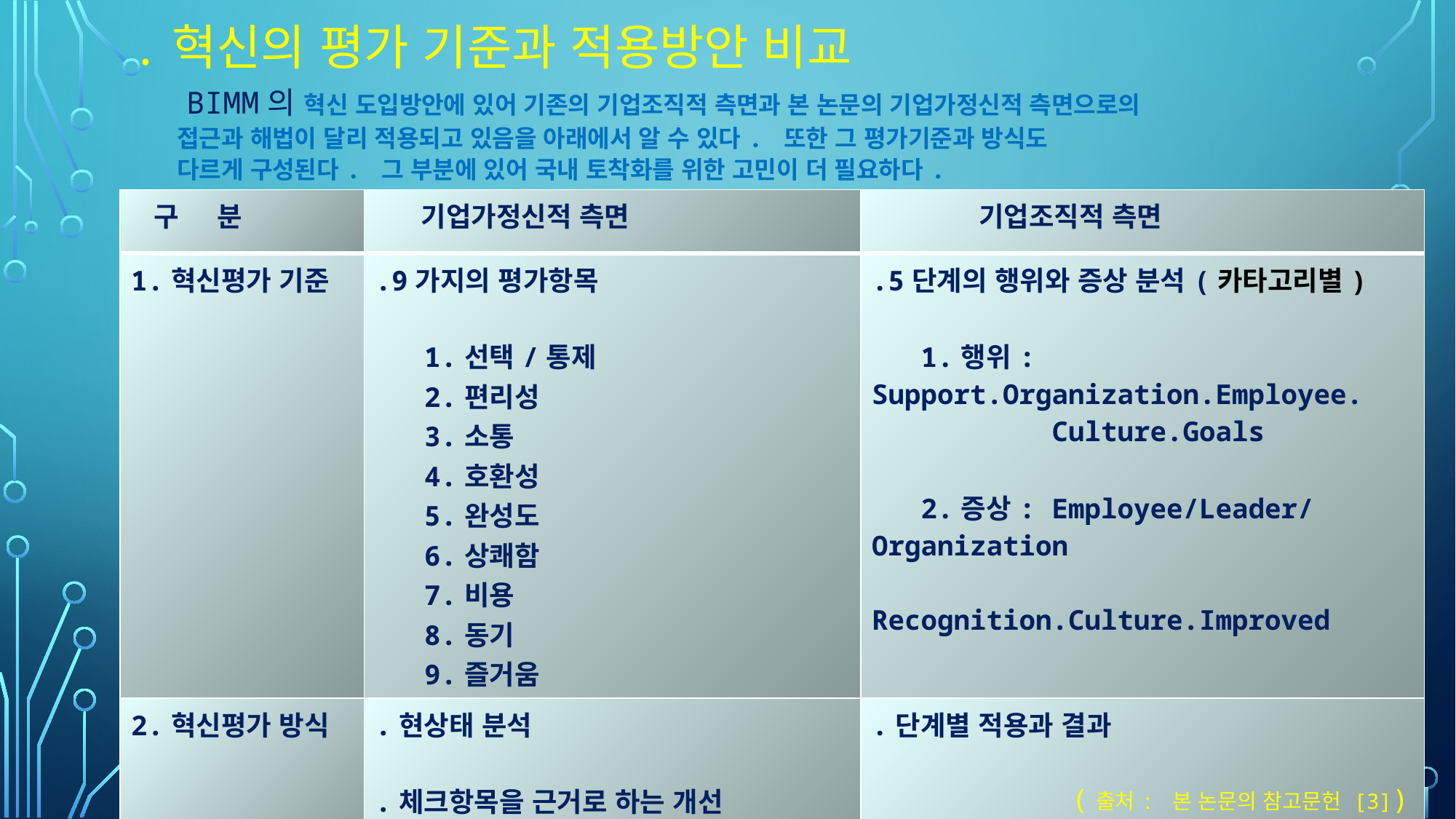

# .혁신의 평가 기준과 적용방안 비교
  bimm의 혁신 도입방안에 있어 기존의 기업조직적 측면과 본 논문의 기업가정신적 측면으로의
   접근과 해법이 달리 적용되고 있음을 아래에서 알 수 있다. 또한 그 평가기준과 방식도
   다르게 구성된다. 그 부분에 있어 국내 토착화를 위한 고민이 더 필요하다.
| 구 분 | 기업가정신적 측면 | 기업조직적 측면 |
| --- | --- | --- |
| 1.혁신평가 기준 | .9가지의 평가항목 1.선택/통제 2.편리성 3.소통 4.호환성 5.완성도 6.상쾌함 7.비용 8.동기 9.즐거움 | .5단계의 행위와 증상 분석(카타고리별) 1.행위: Support.Organization.Employee. Culture.Goals 2.증상: Employee/Leader/Organization Recognition.Culture.Improved |
| 2.혁신평가 방식 | .현상태 분석 .체크항목을 근거로 하는 개선 가능성 여부 | .단계별 적용과 결과 |
 (출처: 본 논문의 참고문헌 [3])